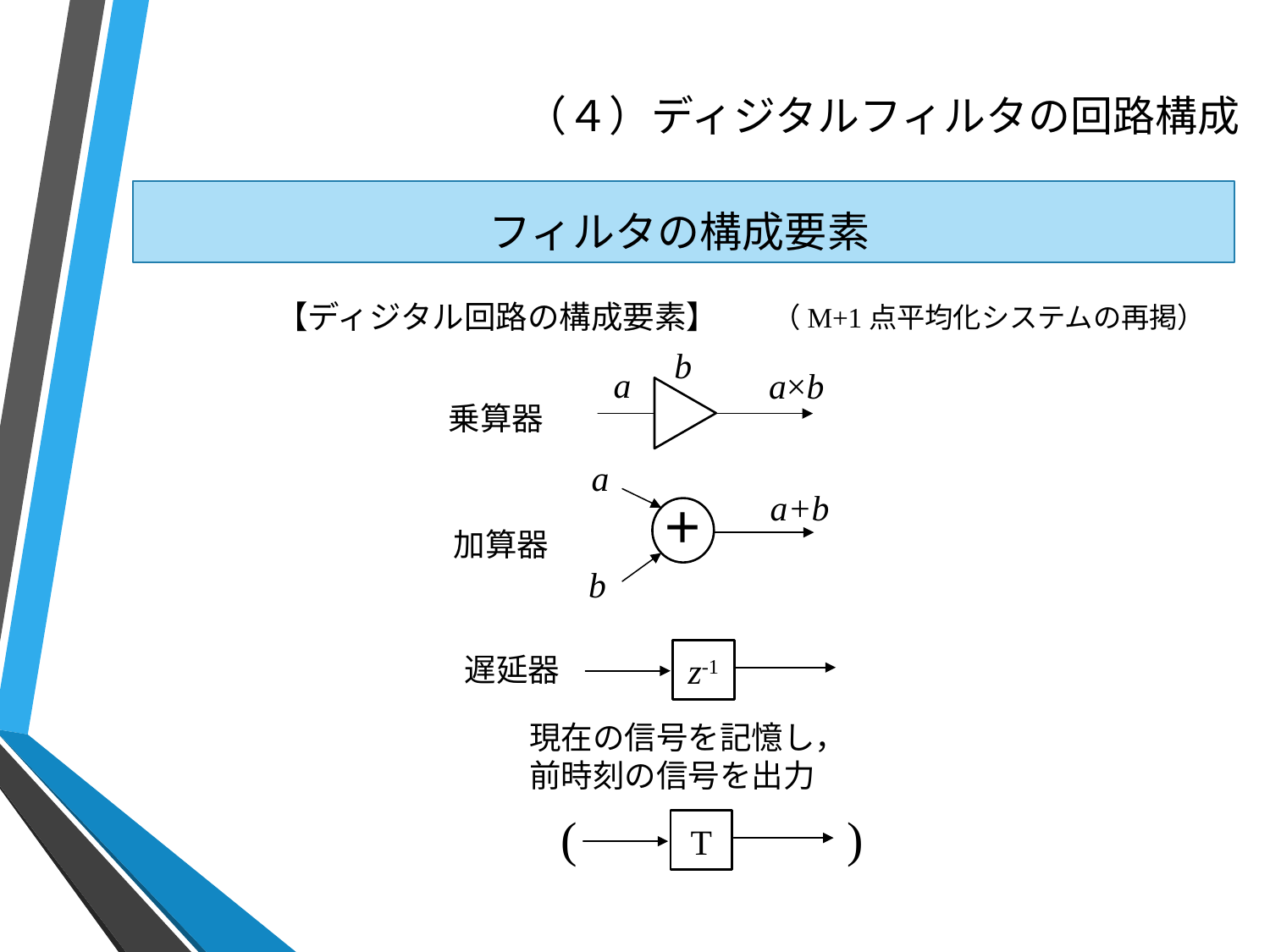

# （４）ディジタルフィルタの回路構成

フィルタの構成要素
【ディジタル回路の構成要素】
（M+1点平均化システムの再掲）
b
a
a×b

乗算器
a
a+b
＋
加算器
b
z-1
遅延器
現在の信号を記憶し，前時刻の信号を出力
(
)
T